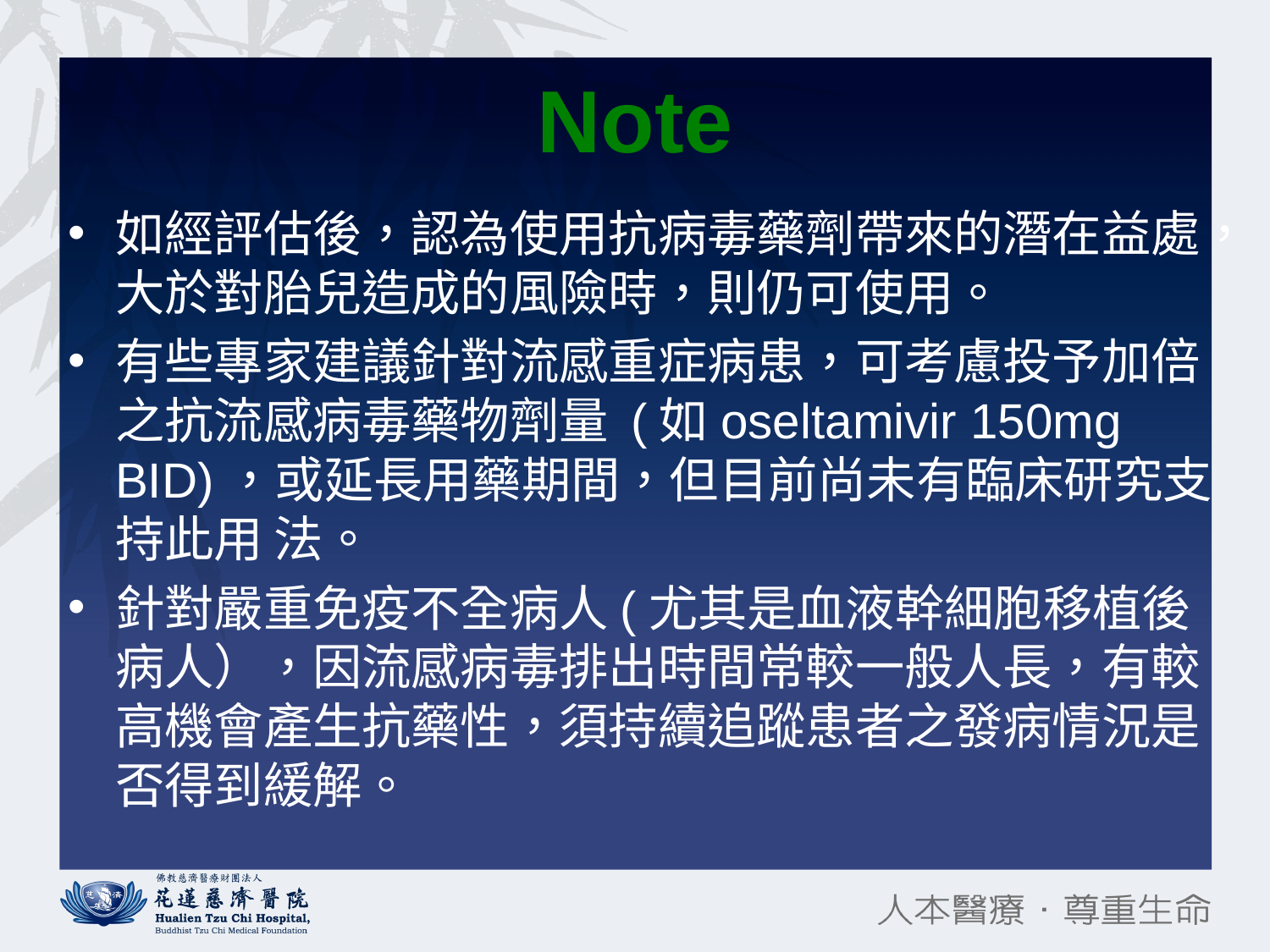

# Note
如經評估後，認為使用抗病毒藥劑帶來的潛在益處，大於對胎兒造成的風險時，則仍可使用。
有些專家建議針對流感重症病患，可考慮投予加倍之抗流感病毒藥物劑量 (如oseltamivir 150mg BID)，或延長用藥期間，但目前尚未有臨床研究支持此用 法。
針對嚴重免疫不全病人(尤其是血液幹細胞移植後病人），因流感病毒排出時間常較一般人長，有較高機會產生抗藥性，須持續追蹤患者之發病情況是否得到緩解。